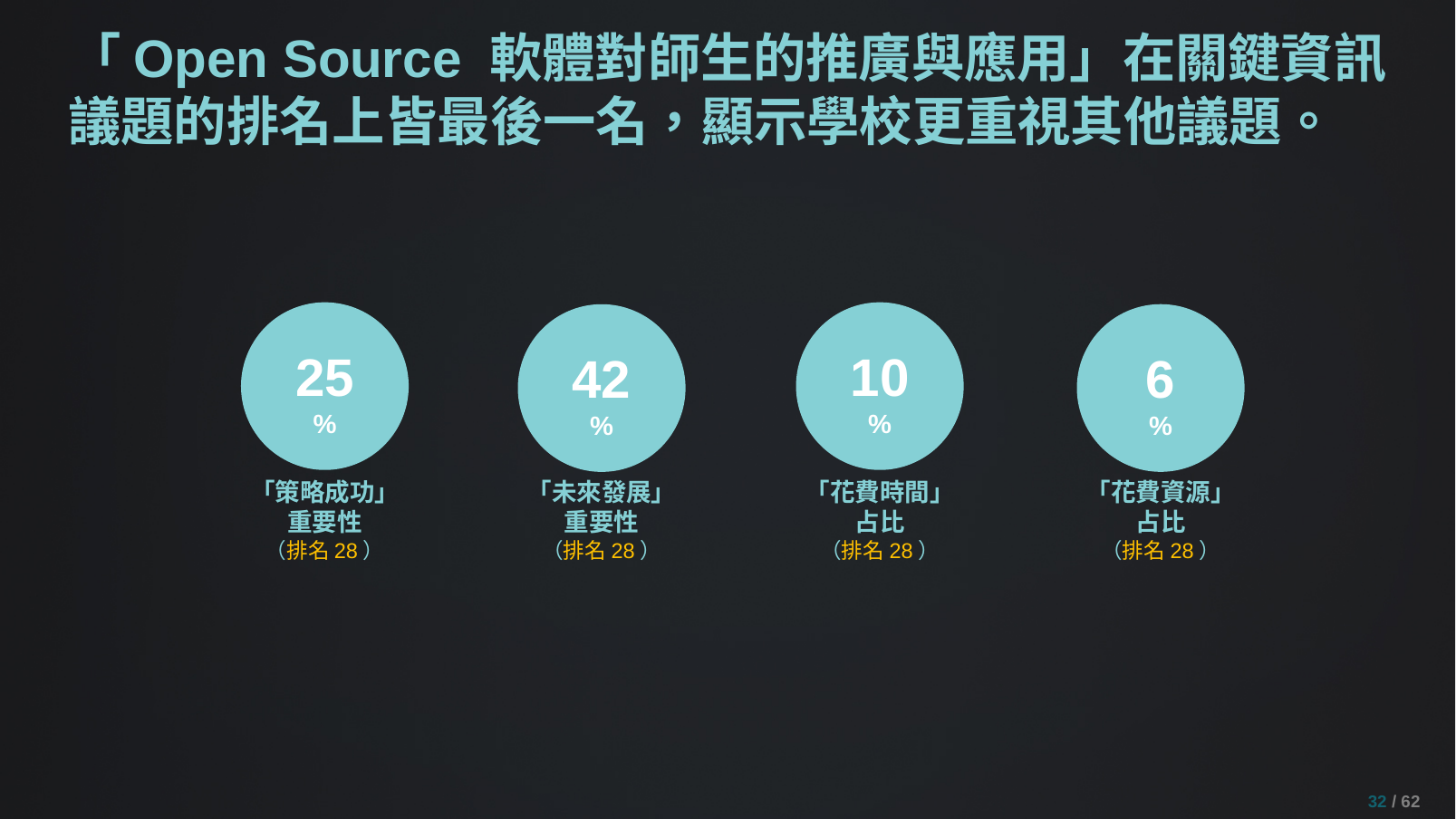

# 「Open Source 軟體對師生的推廣與應用」在關鍵資訊議題的排名上皆最後一名，顯示學校更重視其他議題。
25
%
「策略成功」
重要性
（排名28）
10
%
「花費時間」
占比
（排名28）
6
%
「花費資源」
占比
（排名28）
42
%
「未來發展」
重要性
（排名28）